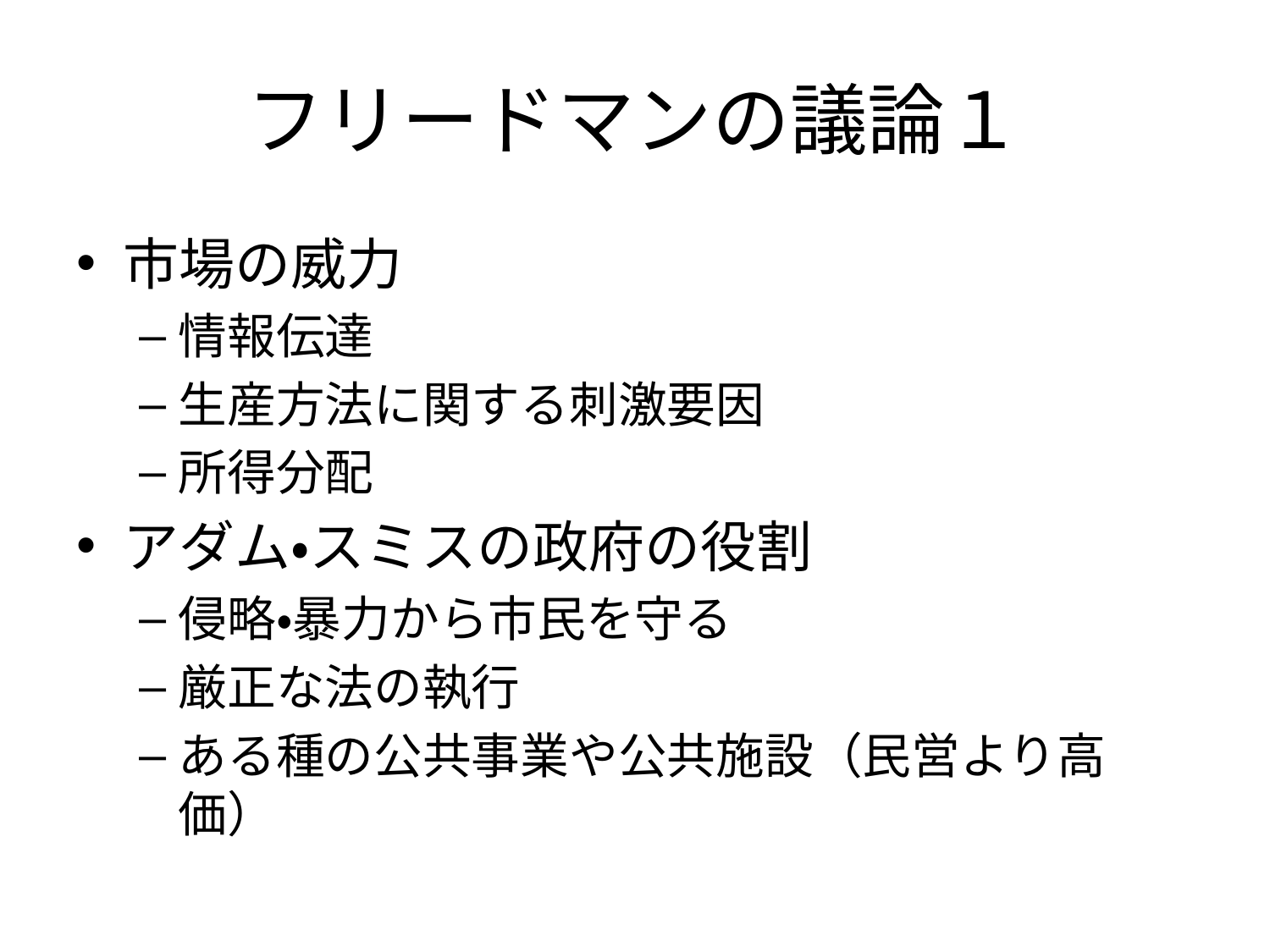

# フリードマンの議論１
市場の威力
情報伝達
生産方法に関する刺激要因
所得分配
アダム・スミスの政府の役割
侵略・暴力から市民を守る
厳正な法の執行
ある種の公共事業や公共施設（民営より高価）